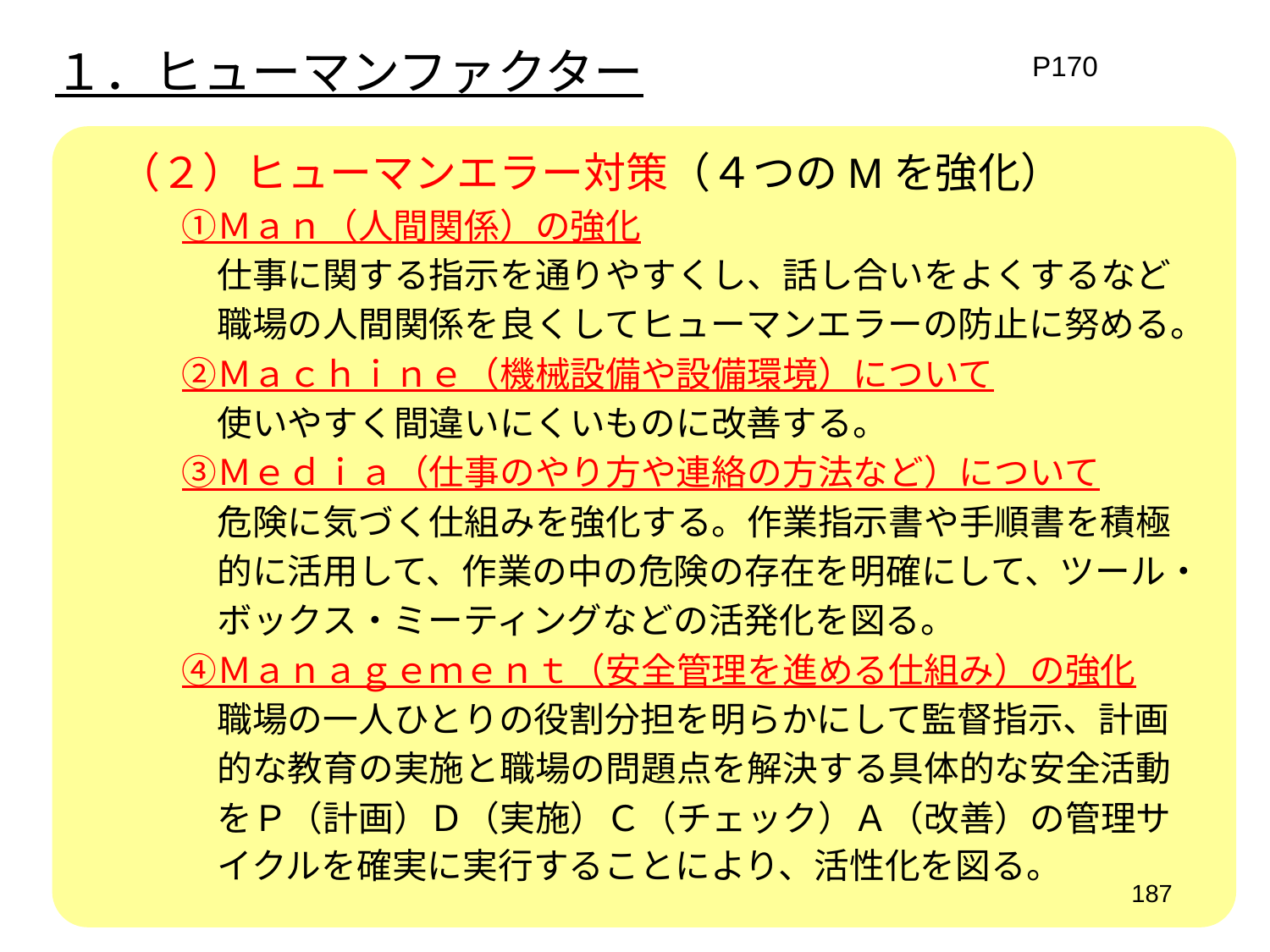

１．ヒューマンファクター
P170
　（２）ヒューマンエラー対策（４つのMを強化）
　　　①Ｍａｎ（人間関係）の強化
　　　　仕事に関する指示を通りやすくし、話し合いをよくするなど
　　　　職場の人間関係を良くしてヒューマンエラーの防止に努める。
　　　②Ｍａｃｈｉｎｅ（機械設備や設備環境）について
　　　　使いやすく間違いにくいものに改善する。
　　　③Ｍｅｄｉａ（仕事のやり方や連絡の方法など）について
　　　　危険に気づく仕組みを強化する。作業指示書や手順書を積極
　　　　的に活用して、作業の中の危険の存在を明確にして、ツール・
　　　　ボックス・ミーティングなどの活発化を図る。
　　　④Ｍａｎａｇｅｍｅｎｔ（安全管理を進める仕組み）の強化
　　　　職場の一人ひとりの役割分担を明らかにして監督指示、計画
　　　　的な教育の実施と職場の問題点を解決する具体的な安全活動
　　　　をＰ（計画）Ｄ（実施）Ｃ（チェック）Ａ（改善）の管理サ
　　　　イクルを確実に実行することにより、活性化を図る。
187